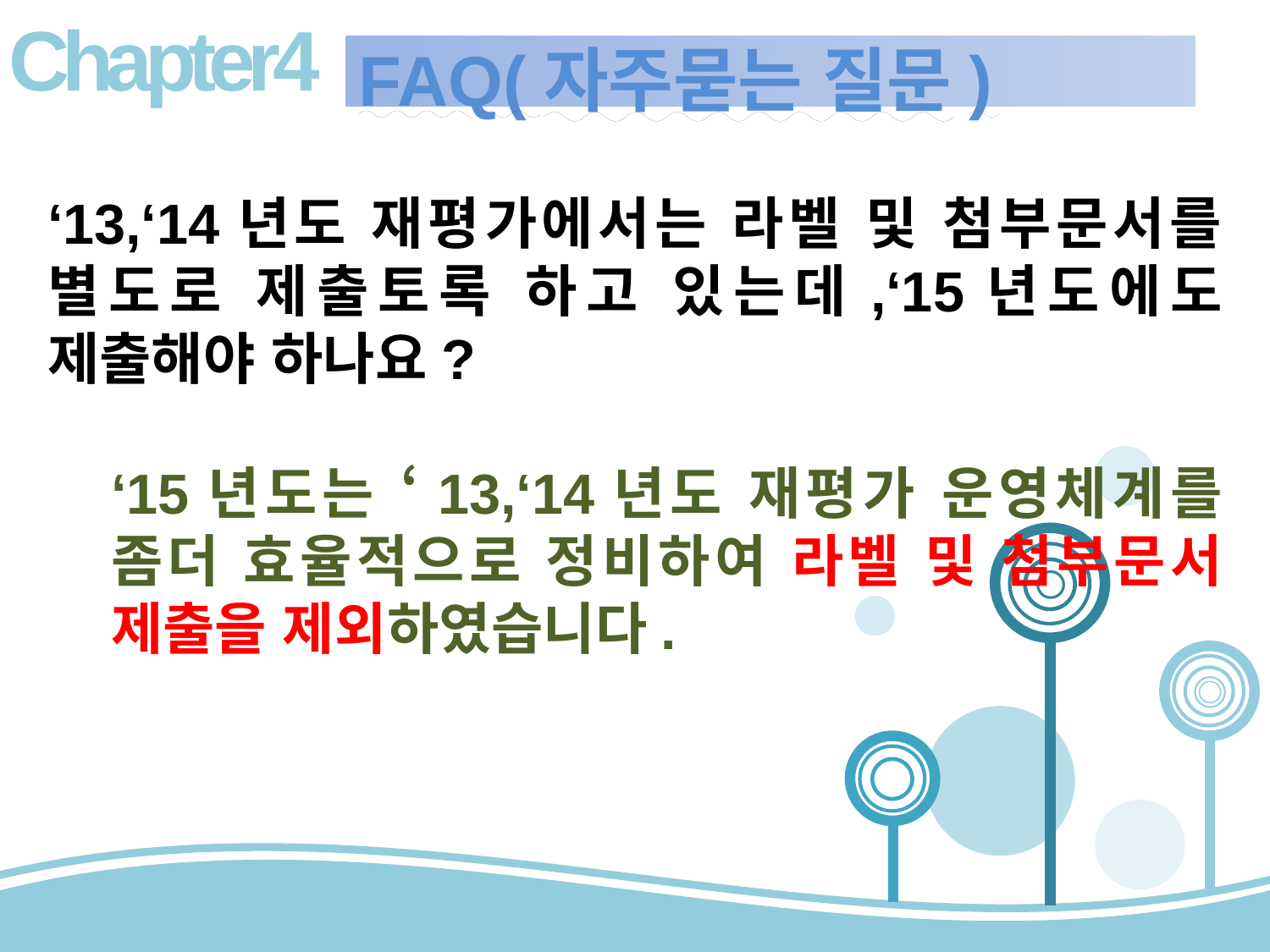

Chapter4
# FAQ(자주묻는 질문)
‘13,‘14년도 재평가에서는 라벨 및 첨부문서를 별도로 제출토록 하고 있는데,‘15년도에도 제출해야 하나요?

‘15년도는 ‘13,‘14년도 재평가 운영체계를 좀더 효율적으로 정비하여 라벨 및 첨부문서 제출을 제외하였습니다.